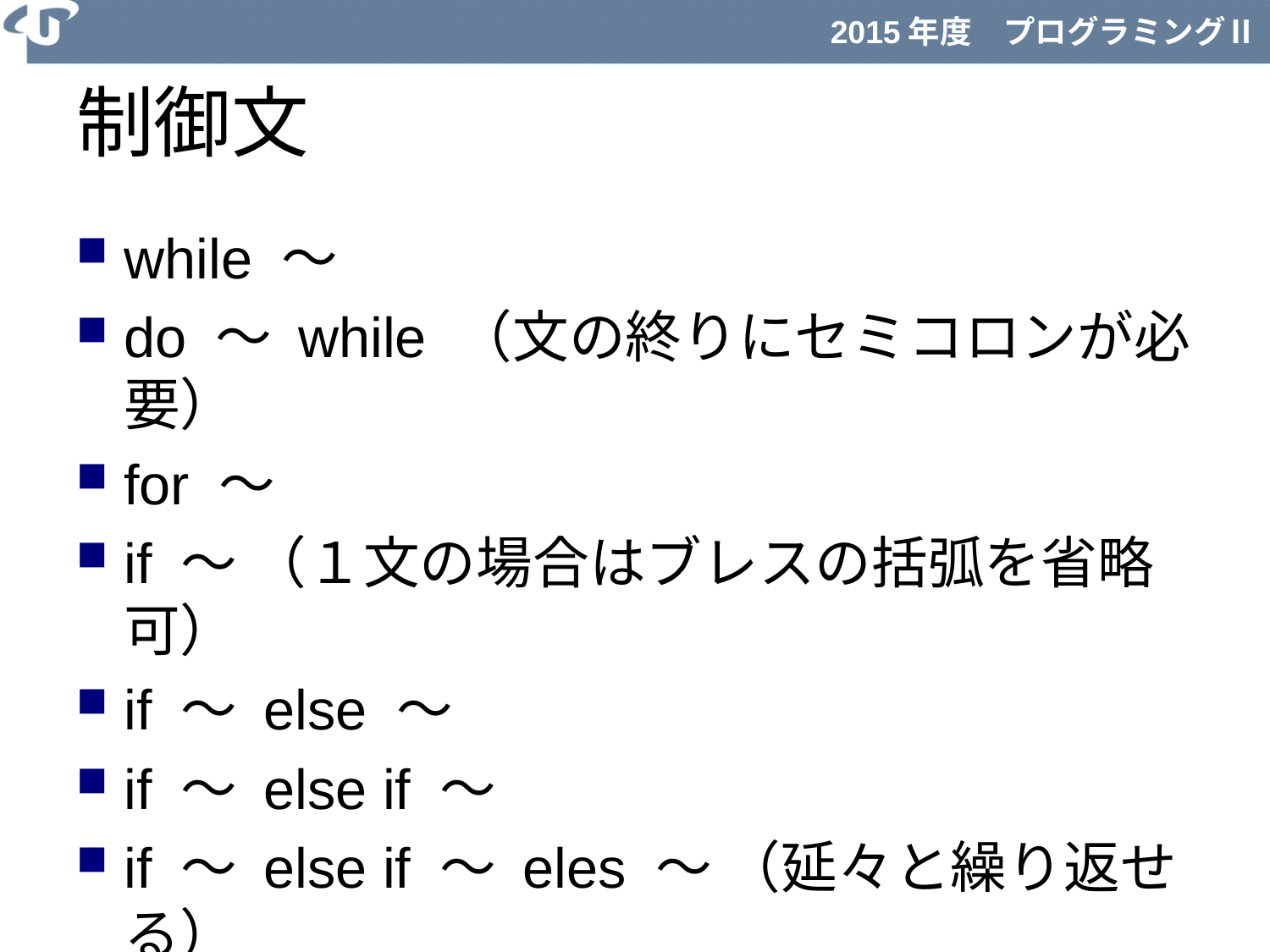

# 制御文
while ～
do ～ while （文の終りにセミコロンが必要）
for ～
if ～ （１文の場合はブレスの括弧を省略可）
if ～ else ～
if ～ else if ～
if ～ else if ～ eles ～ （延々と繰り返せる）
switch ～